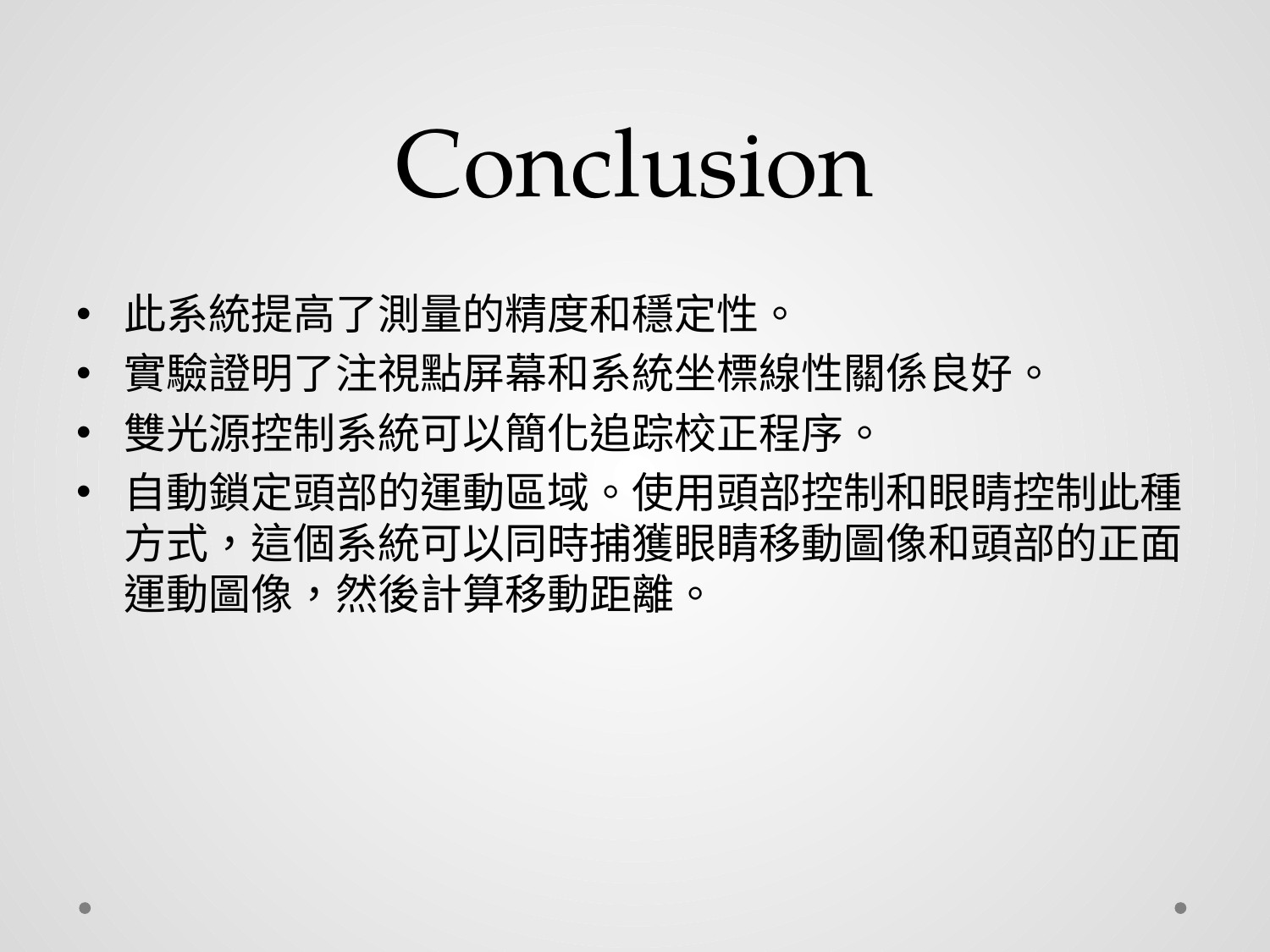

# Conclusion

此系統提高了測量的精度和穩定性。
實驗證明了注視點屏幕和系統坐標線性關係良好。
雙光源控制系統可以簡化追踪校正程序。
自動鎖定頭部的運動區域。使用頭部控制和眼睛控制此種方式，這個系統可以同時捕獲眼睛移動圖像和頭部的正面運動圖像，然後計算移動距離。